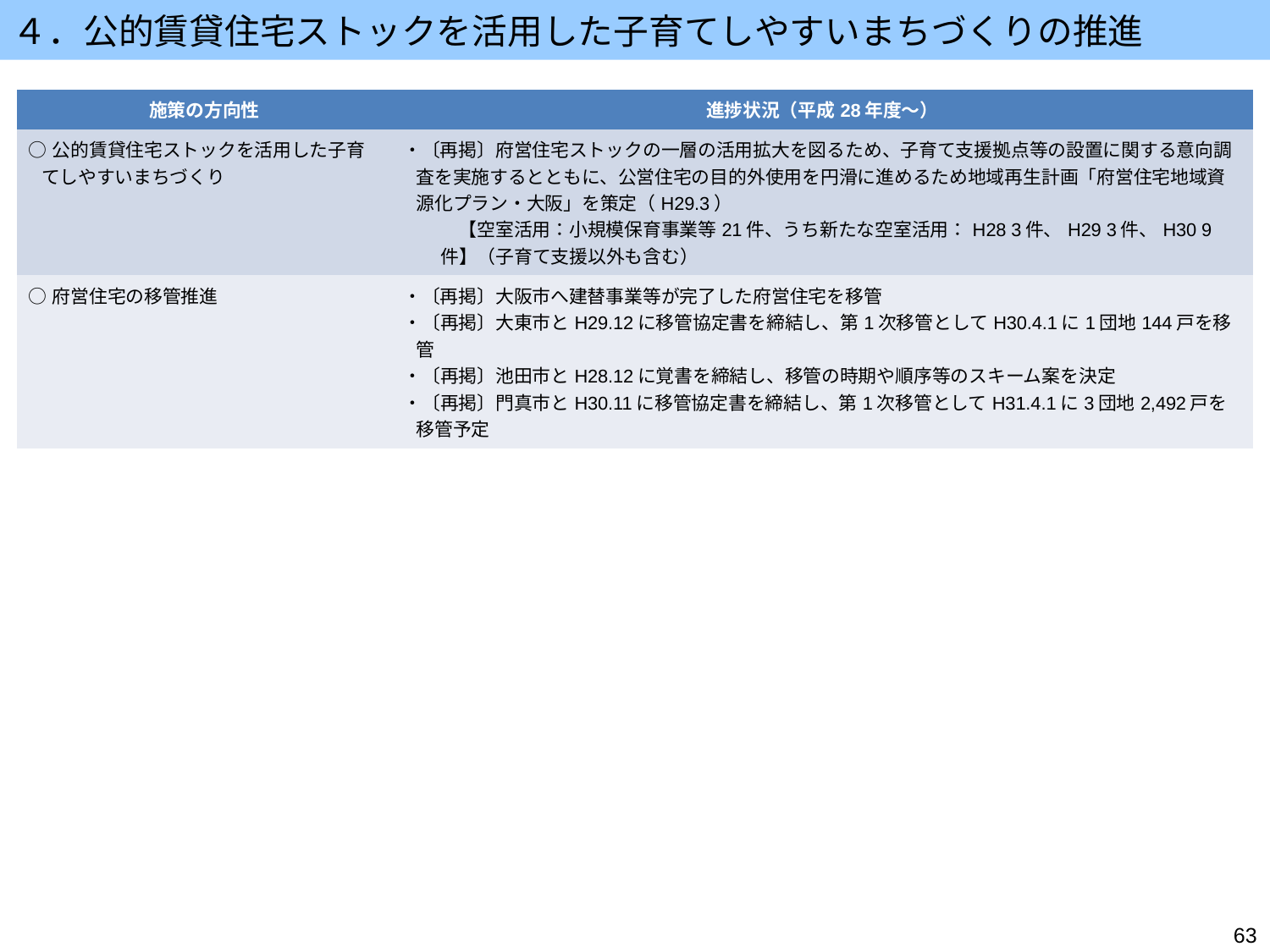

４．公的賃貸住宅ストックを活用した子育てしやすいまちづくりの推進
| 施策の方向性 | 進捗状況（平成28年度～） |
| --- | --- |
| ○公的賃貸住宅ストックを活用した子育てしやすいまちづくり | ・〔再掲〕府営住宅ストックの一層の活用拡大を図るため、子育て支援拠点等の設置に関する意向調査を実施するとともに、公営住宅の目的外使用を円滑に進めるため地域再生計画「府営住宅地域資源化プラン・大阪」を策定（H29.3） 　　　【空室活用：小規模保育事業等21件、うち新たな空室活用：H28 3件、H29 3件、H30 9件】（子育て支援以外も含む） |
| ○府営住宅の移管推進 | ・〔再掲〕大阪市へ建替事業等が完了した府営住宅を移管 ・〔再掲〕大東市とH29.12に移管協定書を締結し、第1次移管としてH30.4.1に1団地144戸を移管 ・〔再掲〕池田市とH28.12に覚書を締結し、移管の時期や順序等のスキーム案を決定 ・〔再掲〕門真市とH30.11に移管協定書を締結し、第1次移管としてH31.4.1に3団地2,492戸を移管予定 |
63